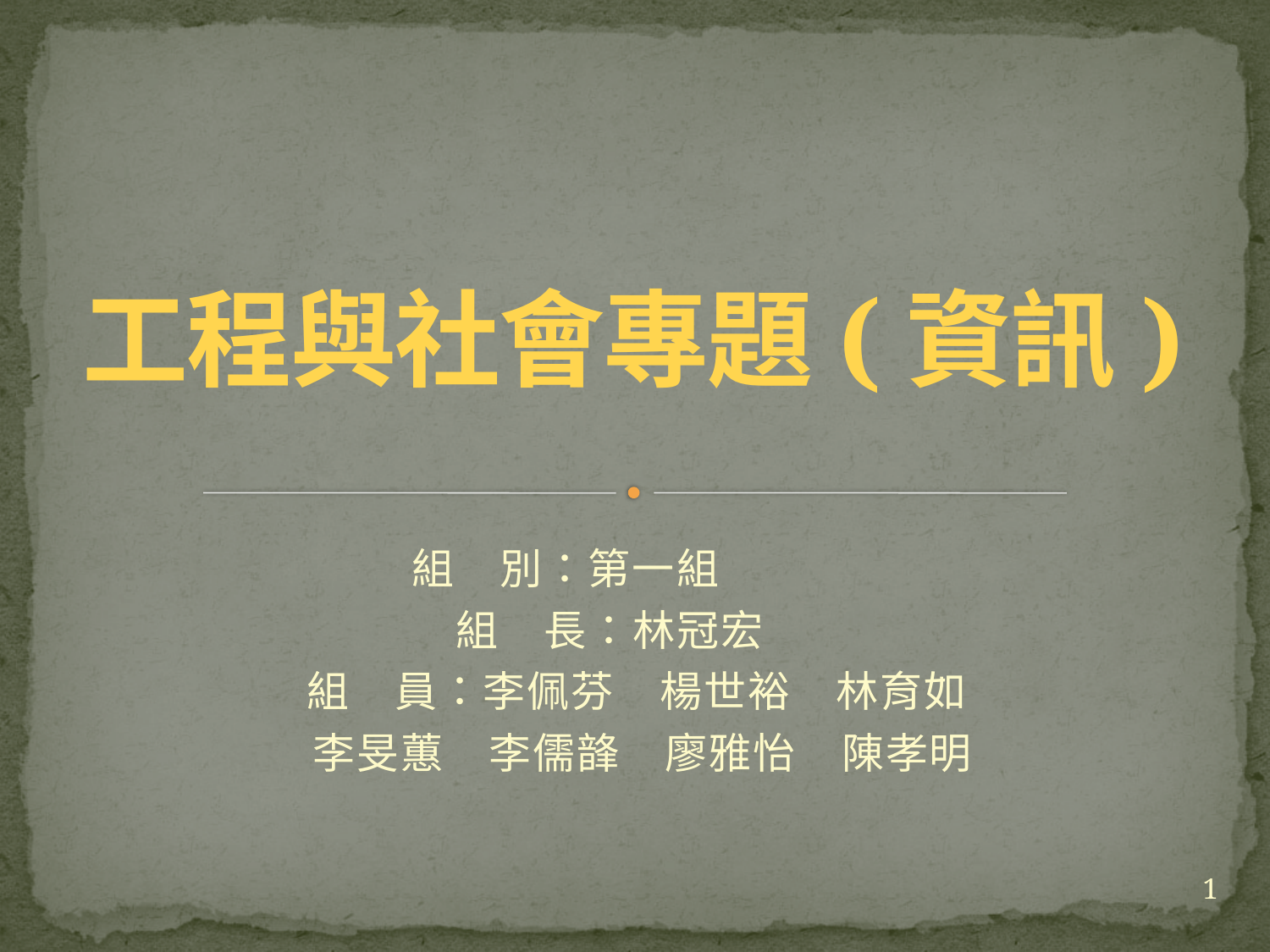

# 工程與社會專題(資訊)
組　別：第一組
組　長：林冠宏
 組　員：李佩芬　楊世裕　林育如
 李旻蕙　李儒韸　廖雅怡　陳孝明

1